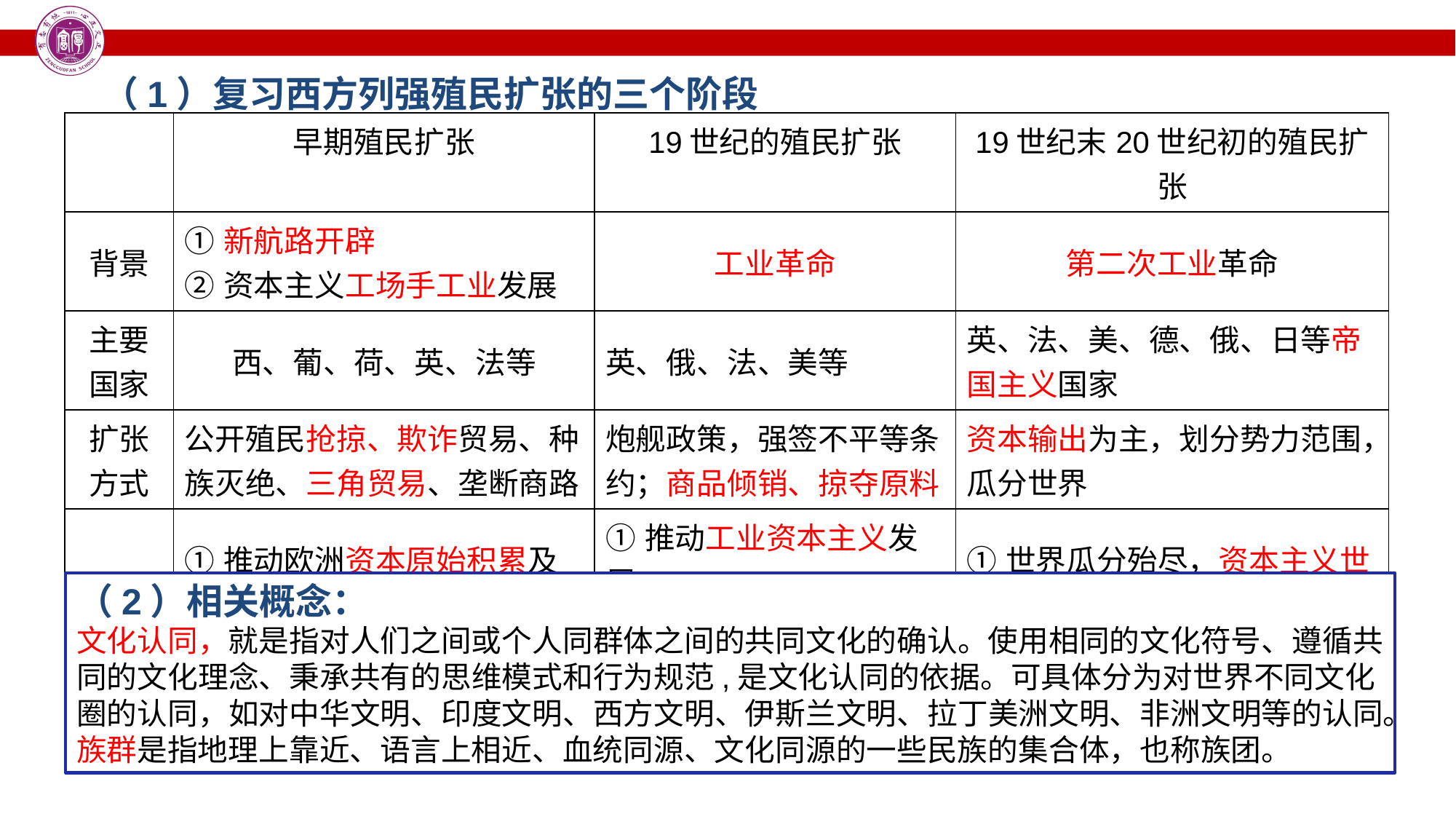

（1）复习西方列强殖民扩张的三个阶段
|  | 早期殖民扩张 | 19世纪的殖民扩张 | 19世纪末20世纪初的殖民扩张 |
| --- | --- | --- | --- |
| 背景 | ①新航路开辟 ②资本主义工场手工业发展 | 工业革命 | 第二次工业革命 |
| 主要国家 | 西、葡、荷、英、法等 | 英、俄、法、美等 | 英、法、美、德、俄、日等帝国主义国家 |
| 扩张方式 | 公开殖民抢掠、欺诈贸易、种族灭绝、三角贸易、垄断商路 | 炮舰政策，强签不平等条约；商品倾销、掠夺原料 | 资本输出为主，划分势力范围，瓜分世界 |
| 结果 | ①推动欧洲资本原始积累及资本主义发展 ②给亚非拉国家带来灾难 | ①推动工业资本主义发展 ②客观上促进亚非拉国家走上近代化道路 | ①世界瓜分殆尽，资本主义世界体系最终形成；②亚非拉民族解放运动高涨 |
（2）相关概念：
文化认同，就是指对人们之间或个人同群体之间的共同文化的确认。使用相同的文化符号、遵循共同的文化理念、秉承共有的思维模式和行为规范,是文化认同的依据。可具体分为对世界不同文化圈的认同，如对中华文明、印度文明、西方文明、伊斯兰文明、拉丁美洲文明、非洲文明等的认同。
族群是指地理上靠近、语言上相近、血统同源、文化同源的一些民族的集合体，也称族团。